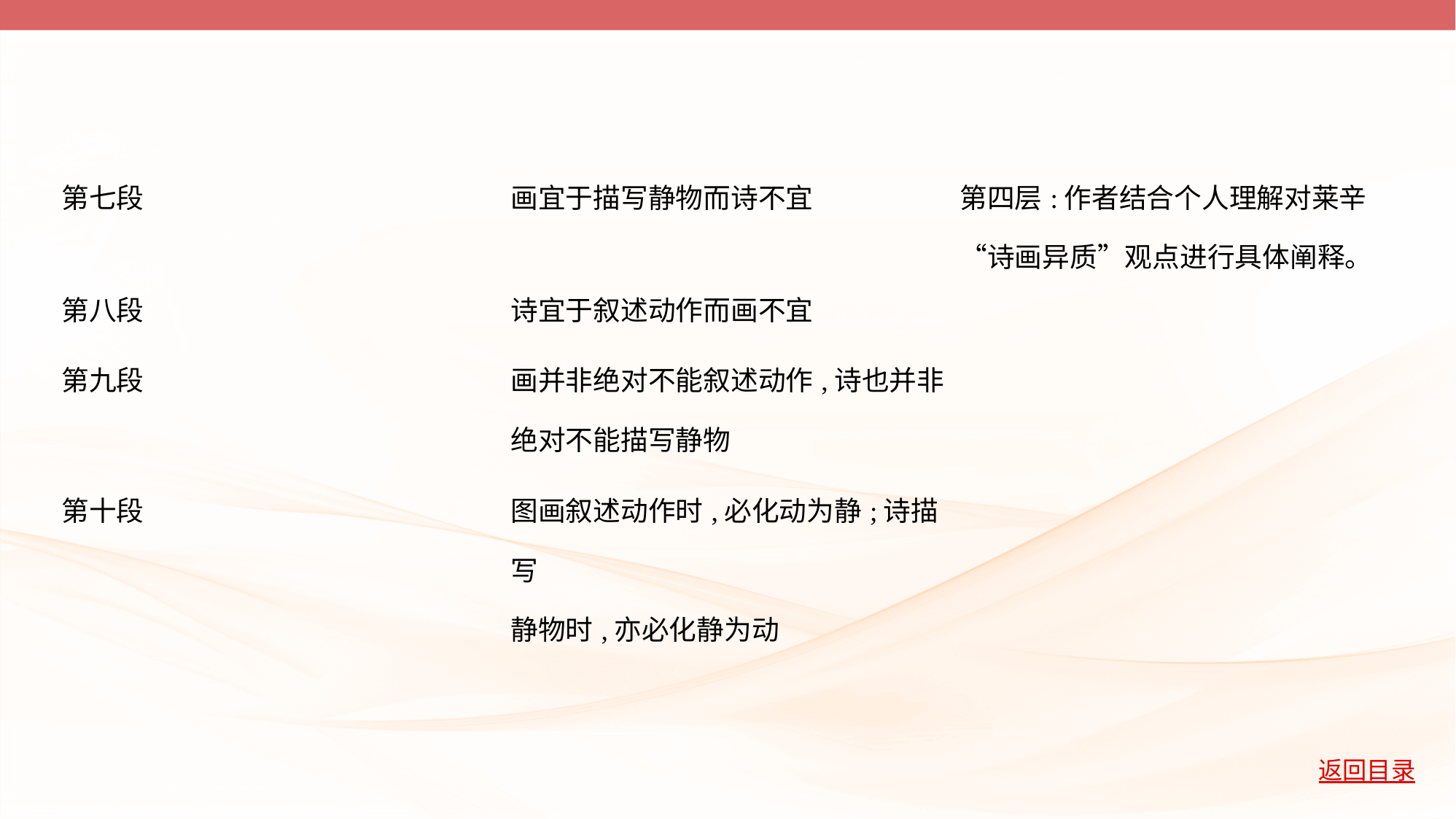

| 第七段 | 画宜于描写静物而诗不宜 | 第四层:作者结合个人理解对莱辛 “诗画异质”观点进行具体阐释。 |
| --- | --- | --- |
| 第八段 | 诗宜于叙述动作而画不宜 |  |
| 第九段 | 画并非绝对不能叙述动作,诗也并非 绝对不能描写静物 |  |
| 第十段 | 图画叙述动作时,必化动为静;诗描写 静物时,亦必化静为动 |  |